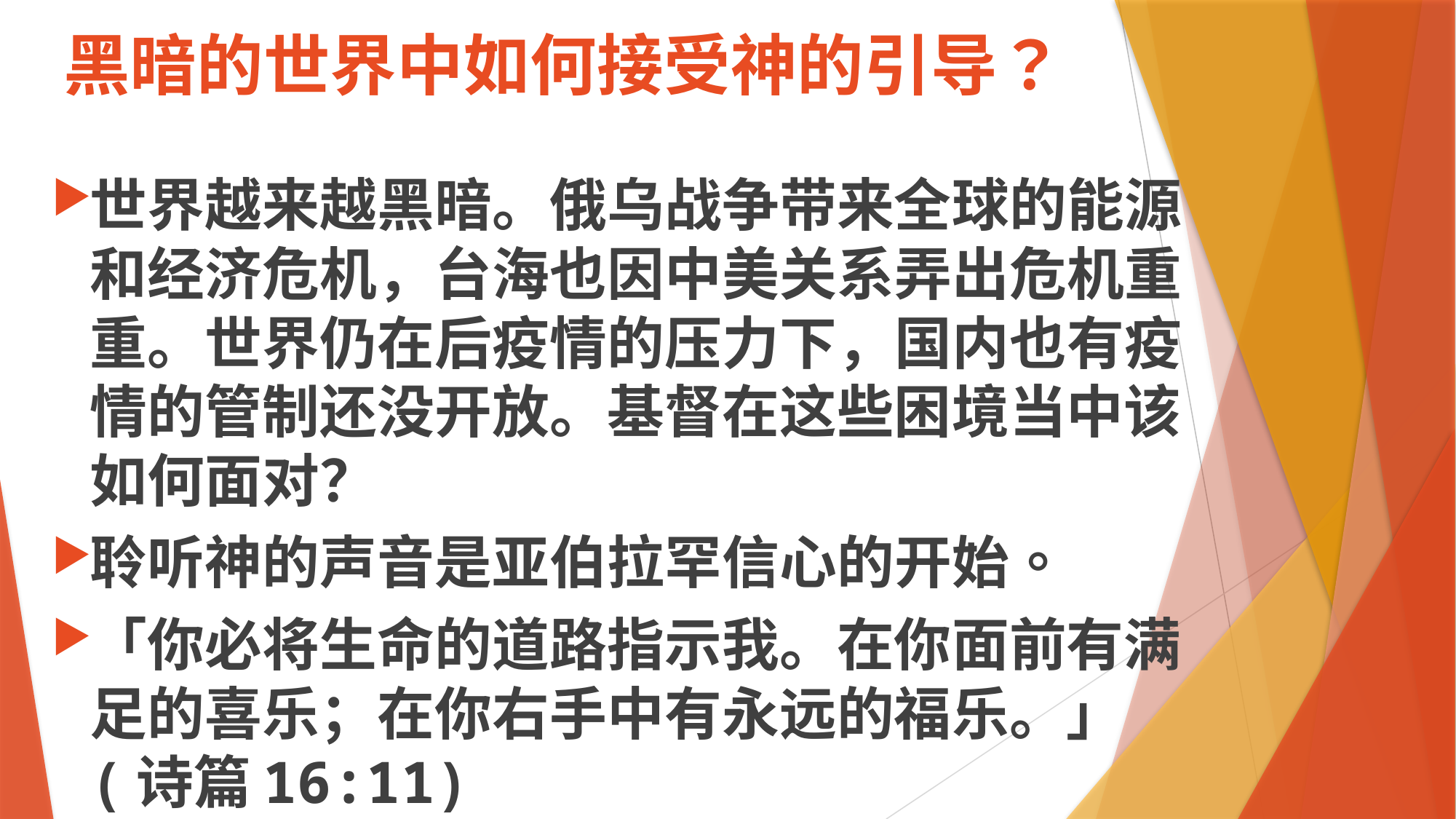

# 黑暗的世界中如何接受神的引导？
世界越来越黑暗。俄乌战争带来全球的能源和经济危机，台海也因中美关系弄出危机重重。世界仍在后疫情的压力下，国内也有疫情的管制还没开放。基督在这些困境当中该如何面对？
聆听神的声音是亚伯拉罕信心的开始。
「你必将生命的道路指示我。在你面前有满足的喜乐；在你右手中有永远的福乐。」(诗篇16:11)